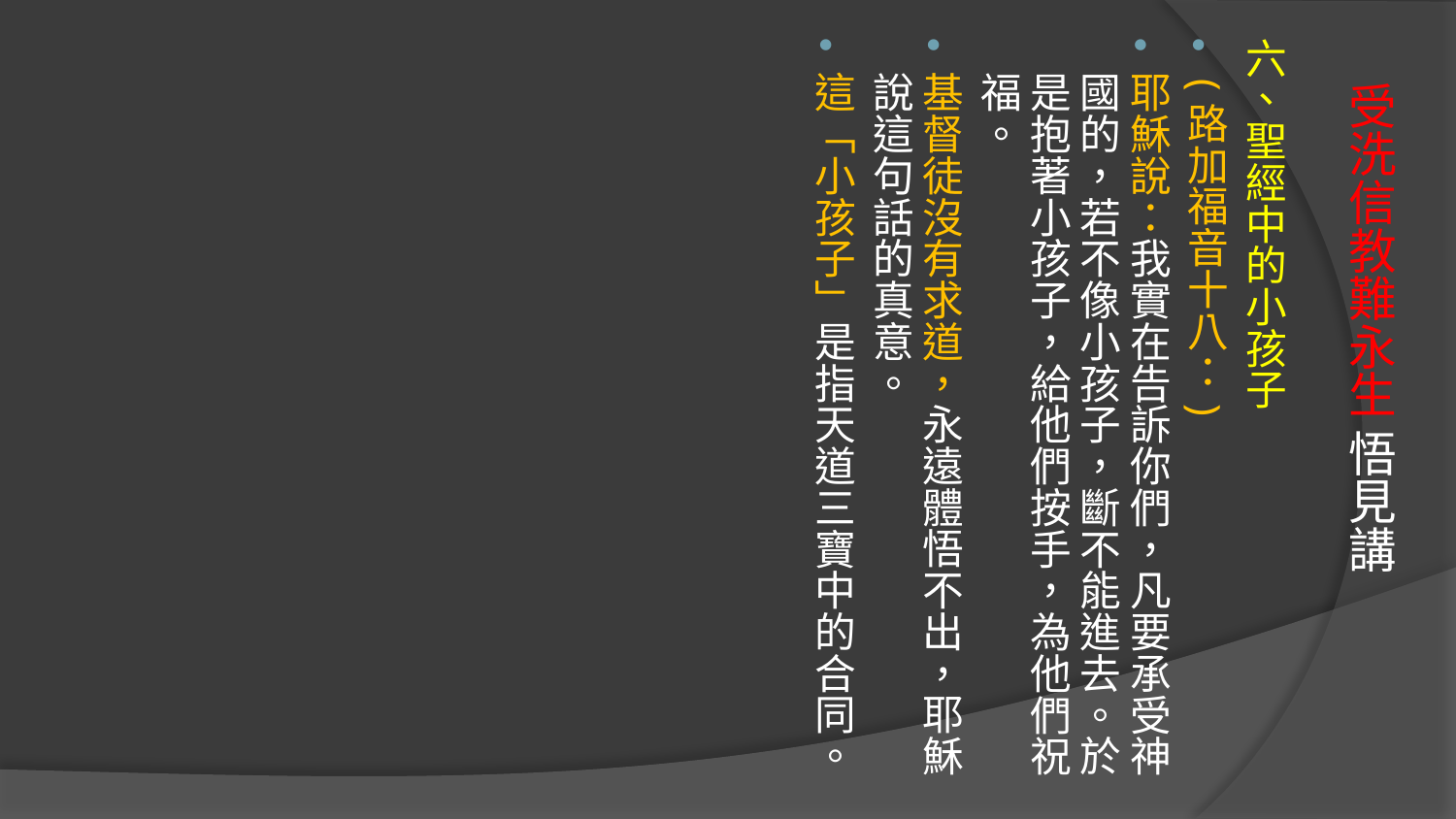

六、聖經中的小孩子
(路加福音十八：)
耶穌說：我實在告訴你們，凡要承受神國的，若不像小孩子，斷不能進去。於是抱著小孩子，給他們按手，為他們祝福。
基督徒沒有求道，永遠體悟不出，耶穌說這句話的真意。
這「小孩子」是指天道三寶中的合同。

# 受洗信教難永生 悟見講